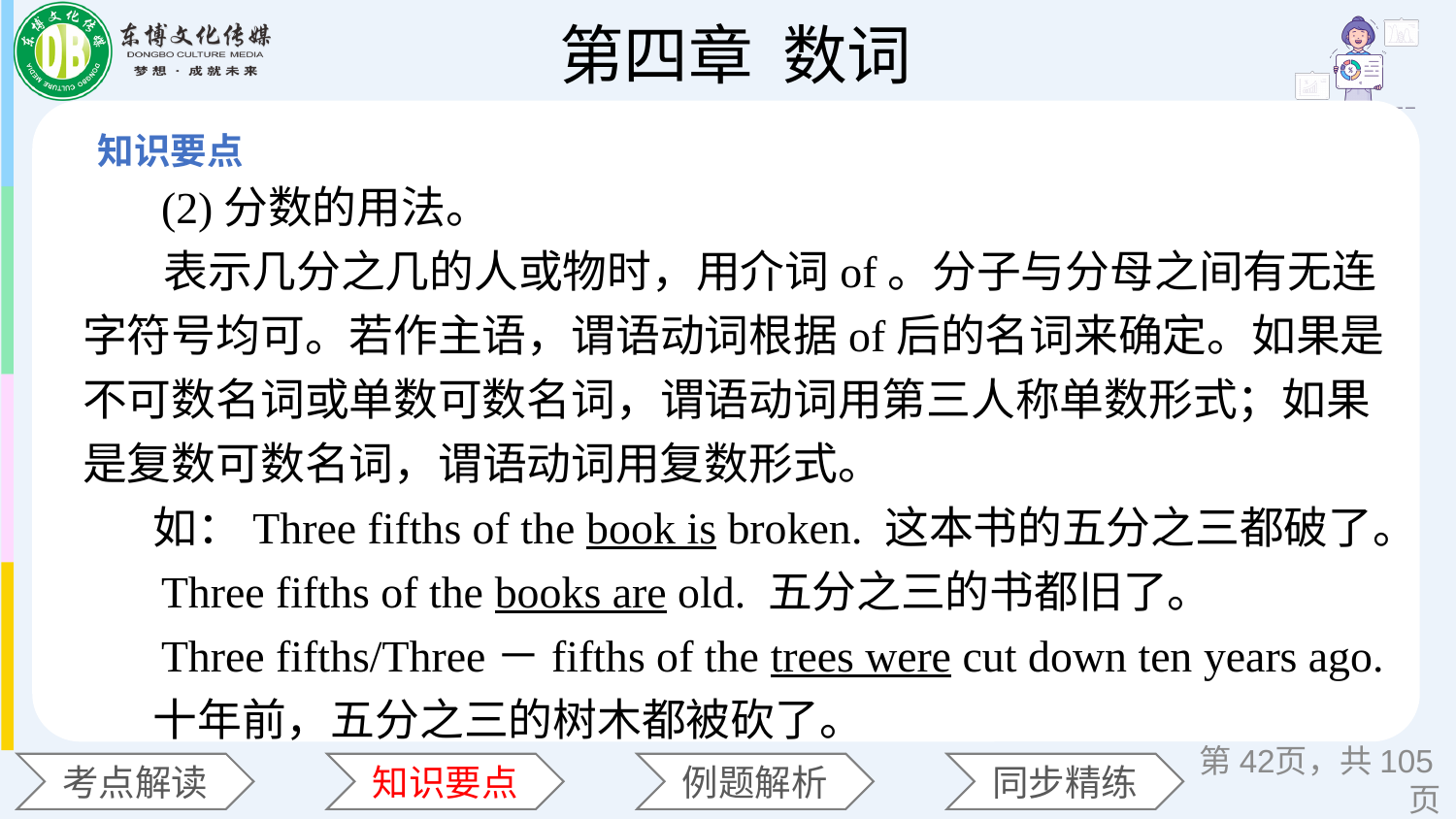

(2)分数的用法。
       表示几分之几的人或物时，用介词of。分子与分母之间有无连字符号均可。若作主语，谓语动词根据of后的名词来确定。如果是不可数名词或单数可数名词，谓语动词用第三人称单数形式；如果是复数可数名词，谓语动词用复数形式。
      如：Three fifths of the book is broken. 这本书的五分之三都破了。
       Three fifths of the books are old. 五分之三的书都旧了。
       Three fifths/Three－fifths of the trees were cut down ten years ago.
      十年前，五分之三的树木都被砍了。
第42页，共105页